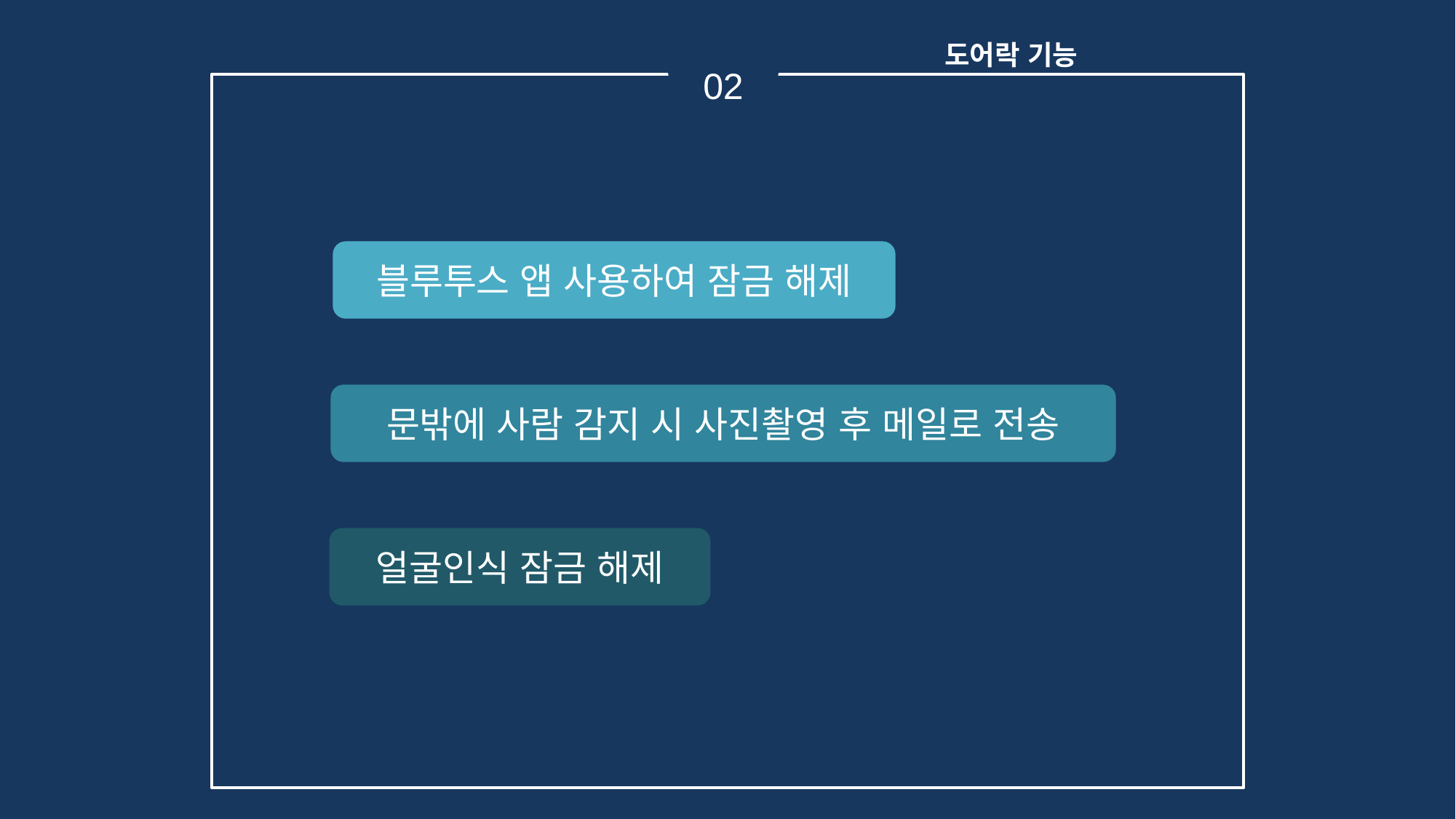

도어락 기능
02

블루투스 앱 사용하여 잠금 해제
문밖에 사람 감지 시 사진촬영 후 메일로 전송
얼굴인식 잠금 해제